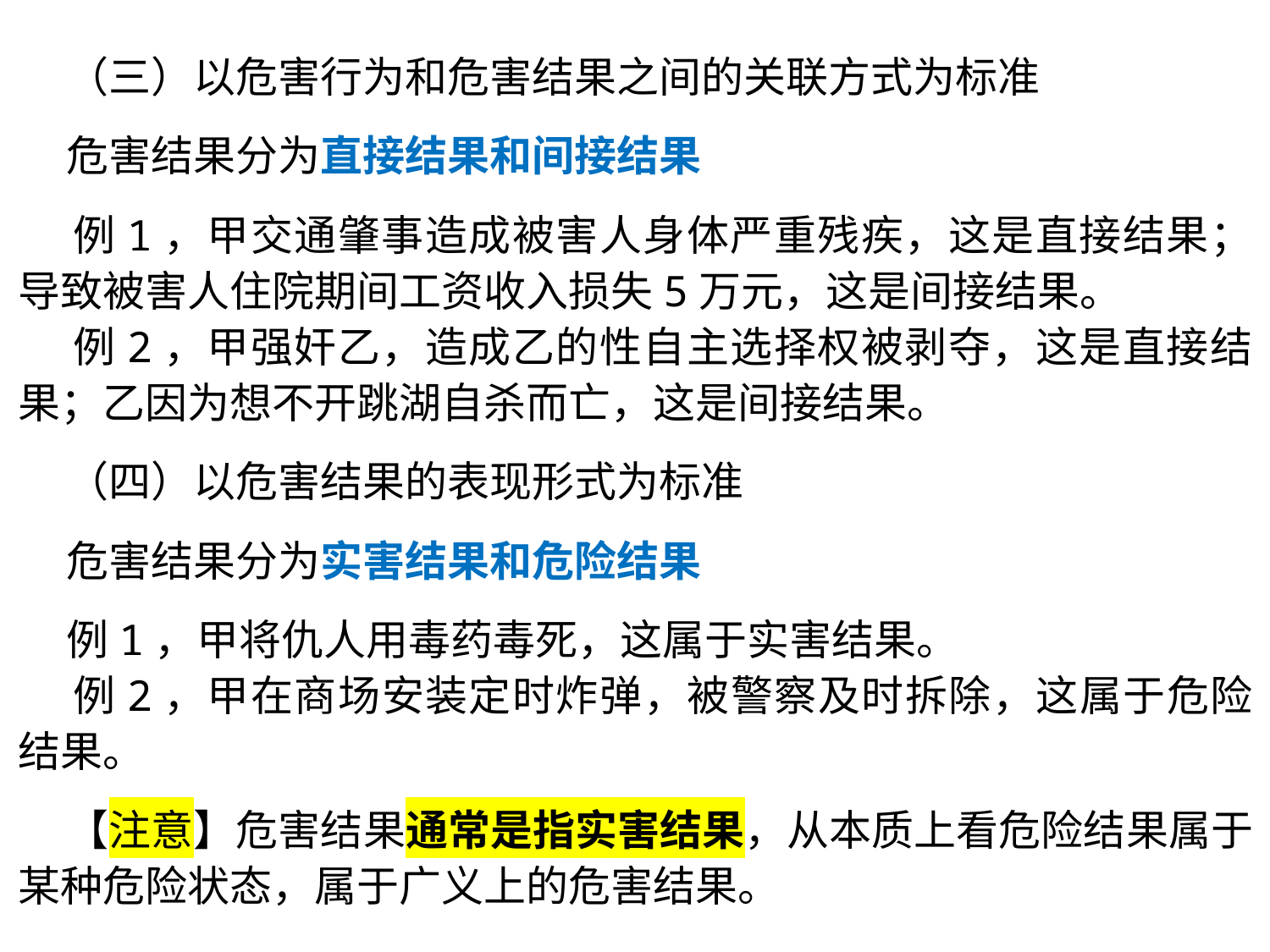

（三）以危害行为和危害结果之间的关联方式为标准

    危害结果分为直接结果和间接结果

    例1，甲交通肇事造成被害人身体严重残疾，这是直接结果；导致被害人住院期间工资收入损失5万元，这是间接结果。
    例2，甲强奸乙，造成乙的性自主选择权被剥夺，这是直接结果；乙因为想不开跳湖自杀而亡，这是间接结果。

    （四）以危害结果的表现形式为标准

    危害结果分为实害结果和危险结果

    例1，甲将仇人用毒药毒死，这属于实害结果。
    例2，甲在商场安装定时炸弹，被警察及时拆除，这属于危险结果。

    【注意】危害结果通常是指实害结果，从本质上看危险结果属于某种危险状态，属于广义上的危害结果。